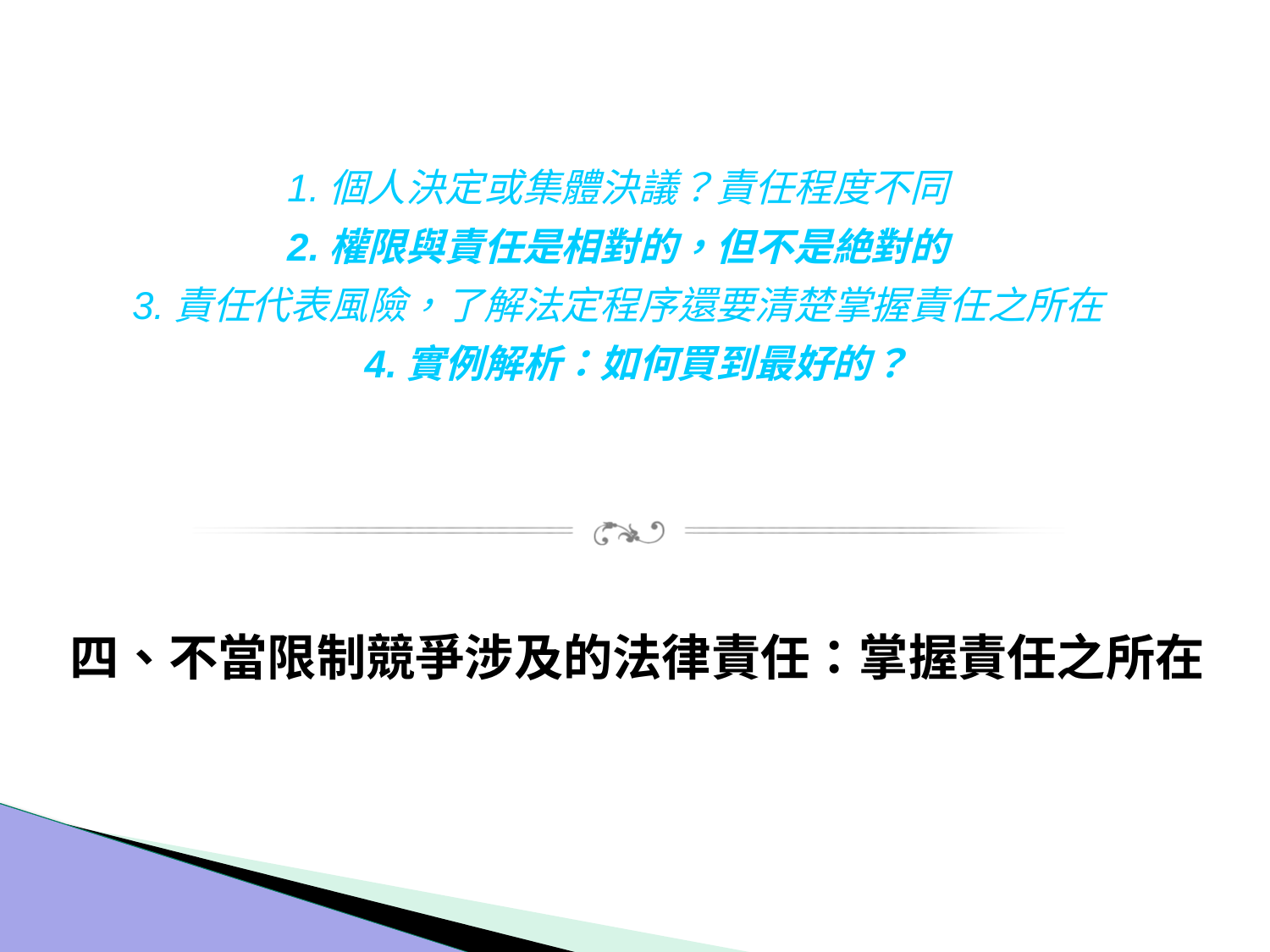

1.個人決定或集體決議？責任程度不同
2.權限與責任是相對的，但不是絶對的
3.責任代表風險，了解法定程序還要清楚掌握責任之所在
4.實例解析：如何買到最好的？
# 四、不當限制競爭涉及的法律責任：掌握責任之所在